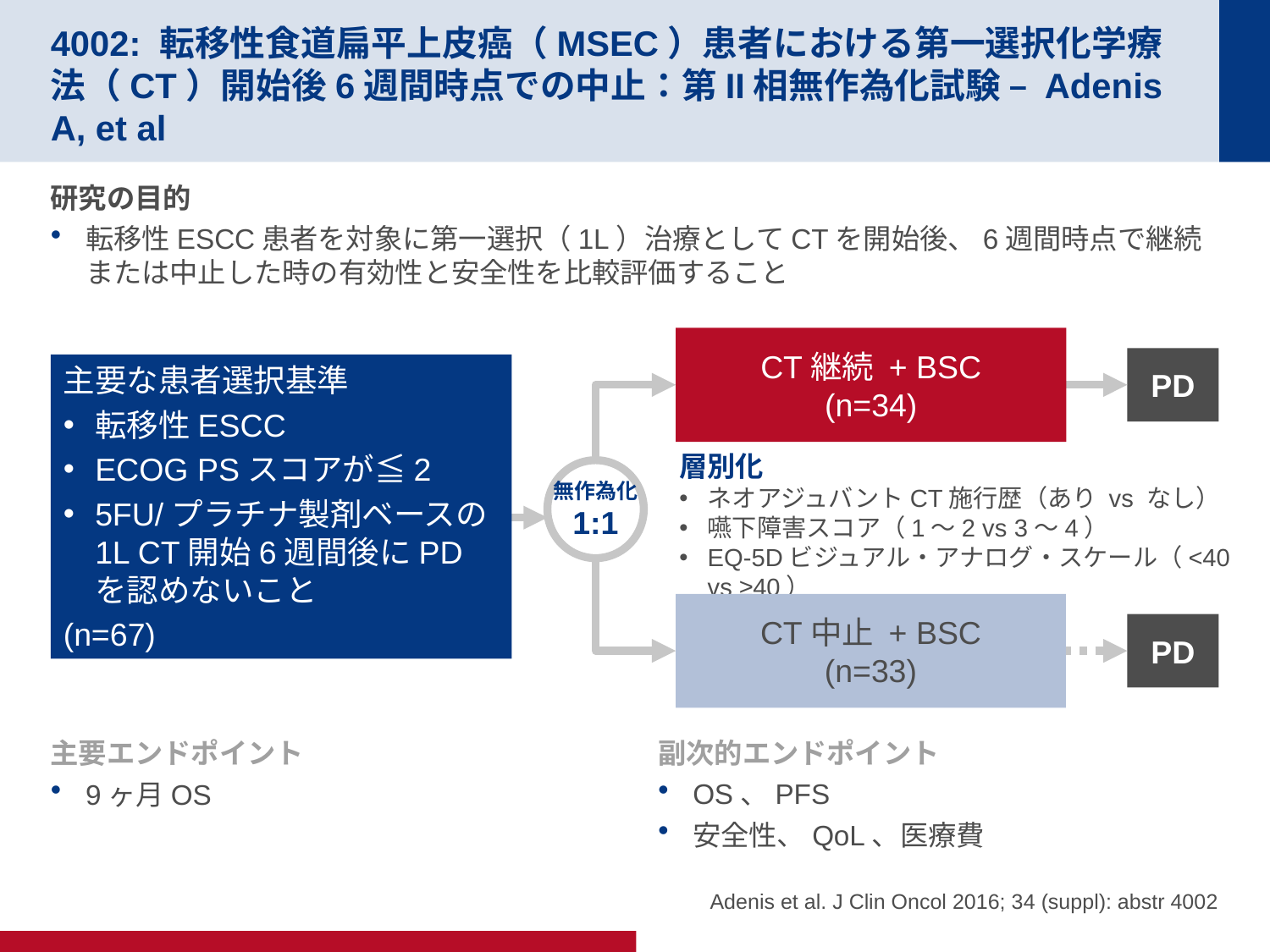

# 4002: 転移性食道扁平上皮癌（MSEC）患者における第一選択化学療法（CT）開始後6週間時点での中止：第II相無作為化試験 – Adenis A, et al
研究の目的
転移性ESCC患者を対象に第一選択（1L）治療としてCTを開始後、6週間時点で継続または中止した時の有効性と安全性を比較評価すること
CT継続 + BSC
(n=34)
PD
主要な患者選択基準
転移性ESCC
ECOG PSスコアが≦2
5FU/プラチナ製剤ベースの1L CT開始6週間後にPDを認めないこと
(n=67)
層別化
ネオアジュバントCT施行歴（あり vs なし）
嚥下障害スコア（1～2 vs 3～4）
EQ-5Dビジュアル・アナログ・スケール（<40 vs ≥40）
無作為化
1:1
CT中止 + BSC
(n=33)
PD
主要エンドポイント
9ヶ月OS

副次的エンドポイント
OS、PFS
安全性、QoL、医療費
 Adenis et al. J Clin Oncol 2016; 34 (suppl): abstr 4002